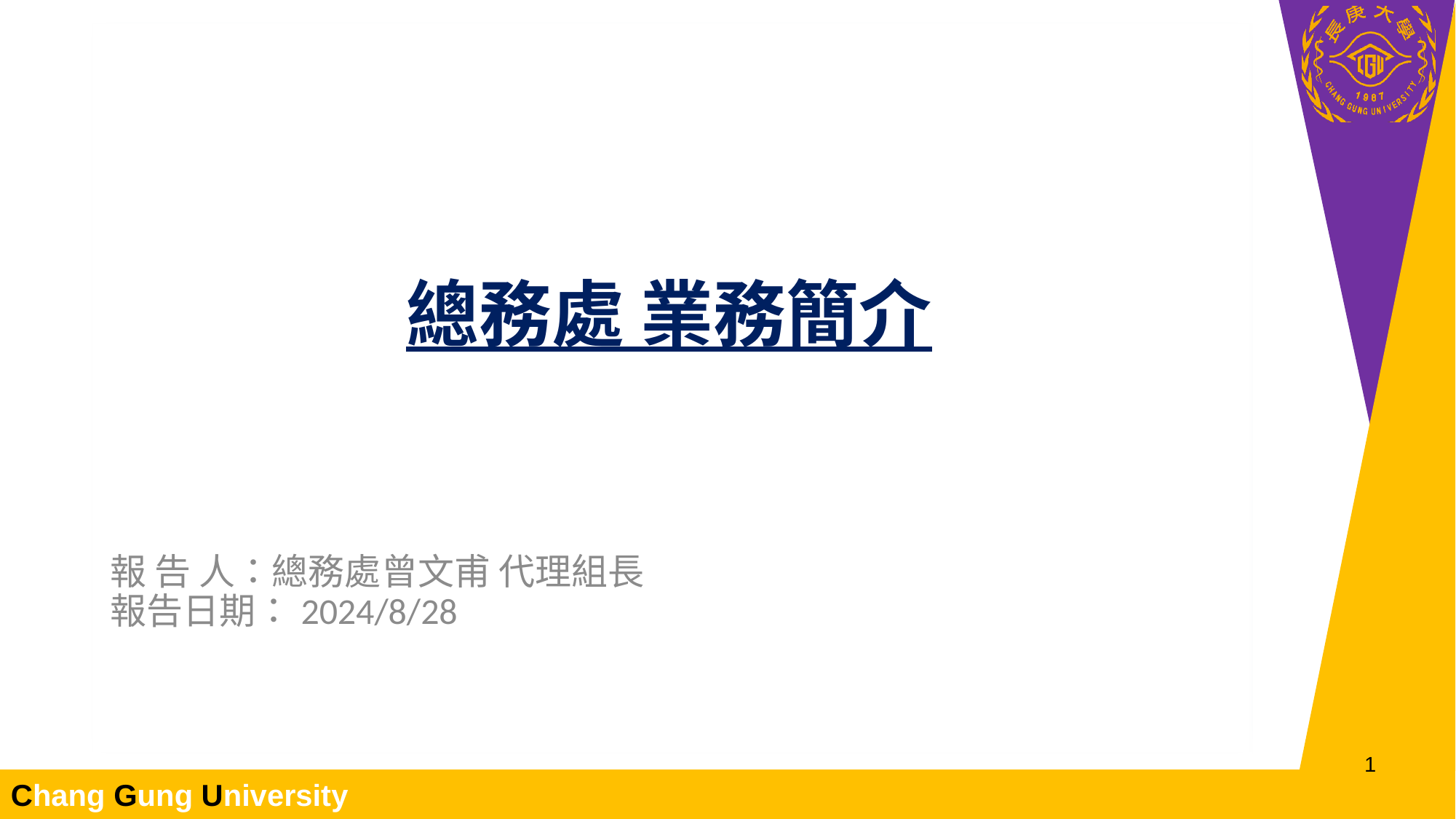

# 總務處 業務簡介
報 告 人：總務處曾文甫 代理組長
報告日期：2024/8/28
1